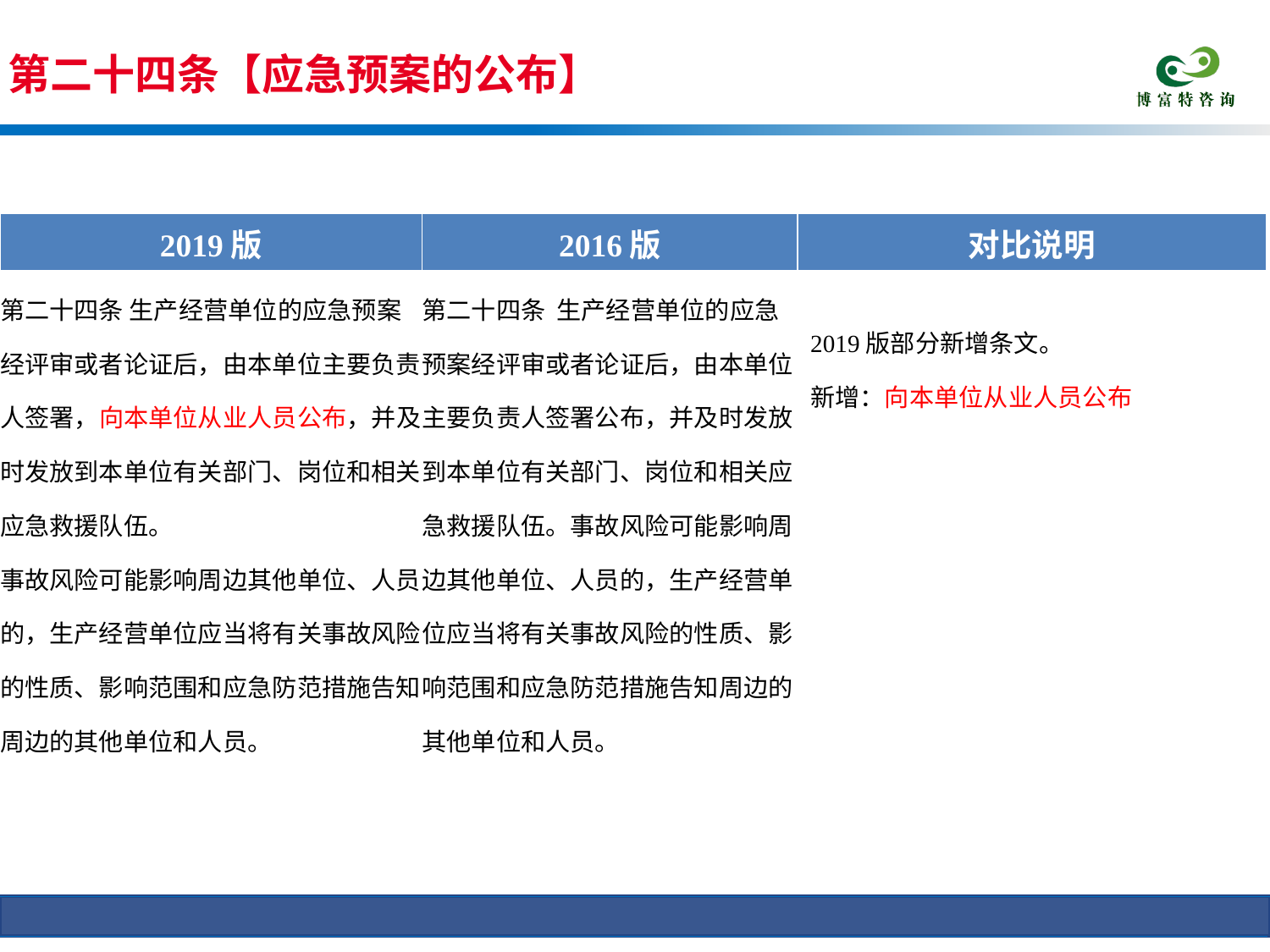

第二十四条【应急预案的公布】
条文对比
| 2019版 | 2016版 | 对比说明 |
| --- | --- | --- |
| 第二十四条 生产经营单位的应急预案经评审或者论证后，由本单位主要负责人签署，向本单位从业人员公布，并及时发放到本单位有关部门、岗位和相关应急救援队伍。 事故风险可能影响周边其他单位、人员的，生产经营单位应当将有关事故风险的性质、影响范围和应急防范措施告知周边的其他单位和人员。 | 第二十四条 生产经营单位的应急预案经评审或者论证后，由本单位主要负责人签署公布，并及时发放到本单位有关部门、岗位和相关应急救援队伍。事故风险可能影响周边其他单位、人员的，生产经营单位应当将有关事故风险的性质、影响范围和应急防范措施告知周边的其他单位和人员。 | 2019版部分新增条文。 新增：向本单位从业人员公布 |